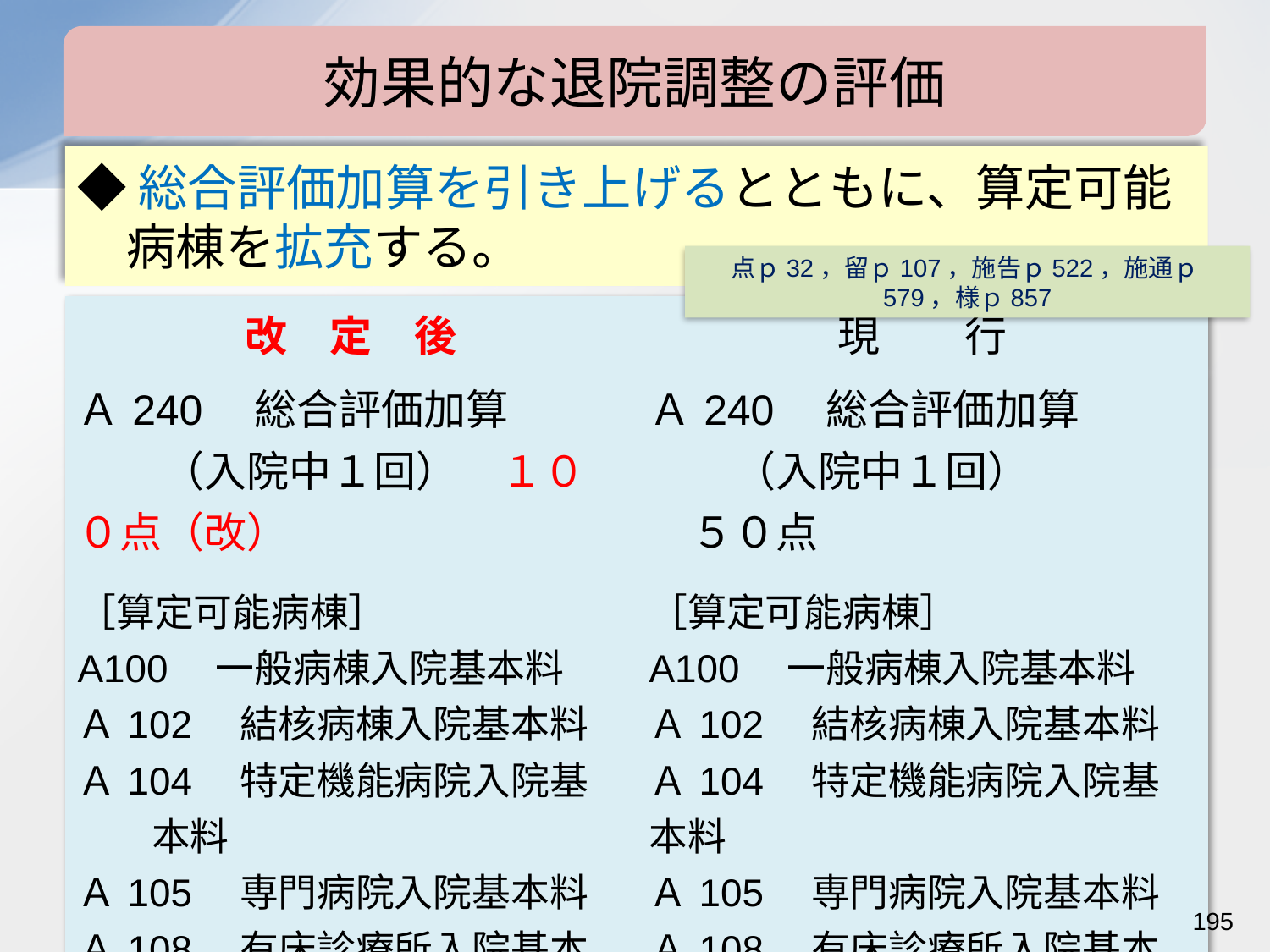

効果的な退院調整の評価
◆総合評価加算を引き上げるとともに、算定可能病棟を拡充する。
点ｐ32，留ｐ107，施告ｐ522，施通ｐ579，様ｐ857
| 改　定　後 | 現　　行 |
| --- | --- |
| Ａ240　総合評価加算 　　（入院中１回）　１００点（改） ［算定可能病棟］ A100　一般病棟入院基本料 Ａ102　結核病棟入院基本料 Ａ104　特定機能病院入院基本料 Ａ105　専門病院入院基本料 Ａ108　有床診療所入院基本料 Ａ101　療養病棟入院基本料 Ａ109　有床診療所療養病床入院基本料 | Ａ240　総合評価加算 　　（入院中１回）　　　　５０点 ［算定可能病棟］ A100　一般病棟入院基本料 Ａ102　結核病棟入院基本料 Ａ104　特定機能病院入院基本料 Ａ105　専門病院入院基本料 Ａ108　有床診療所入院基本料 |
195